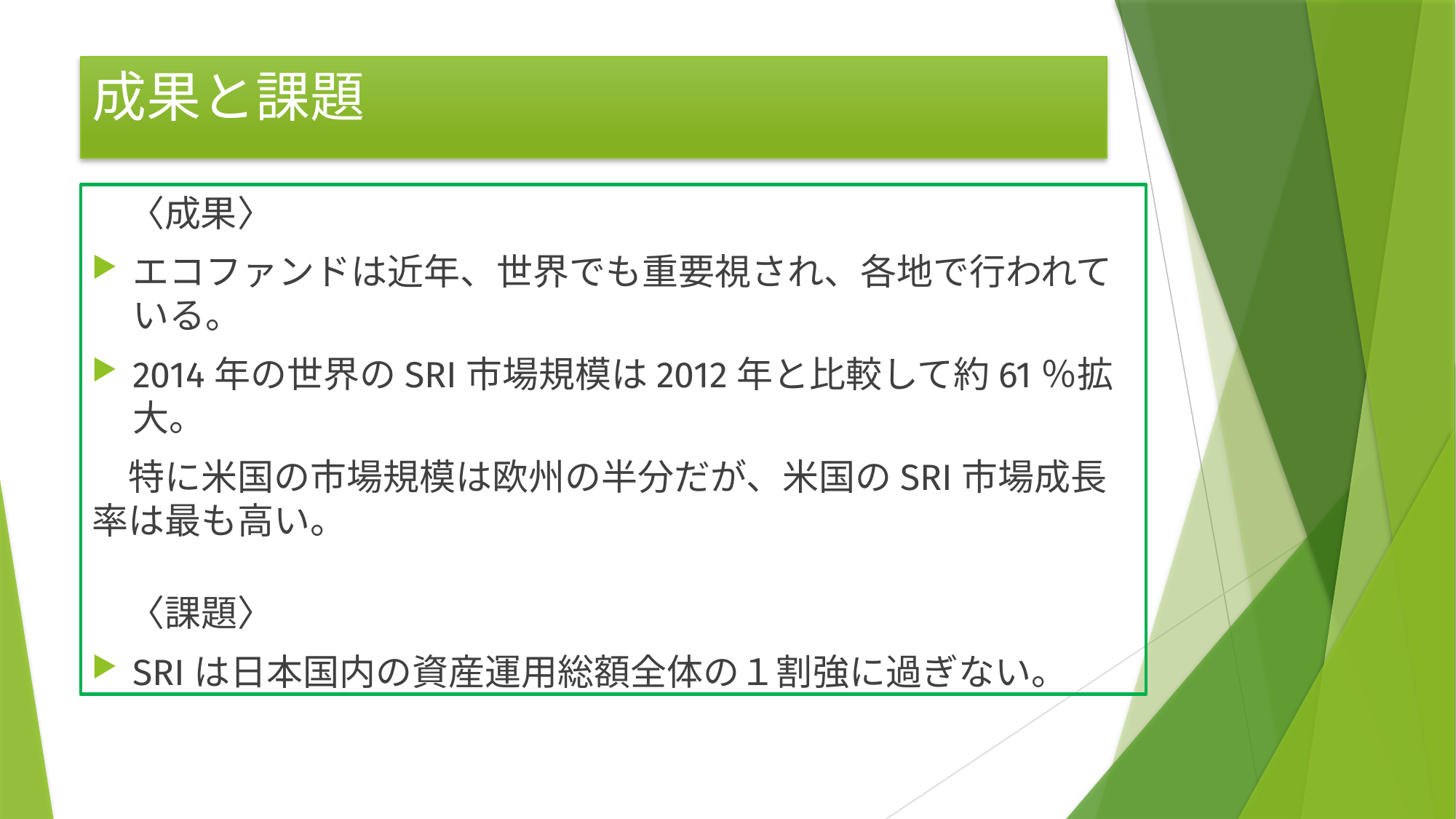

# 成果と課題
　〈成果〉
エコファンドは近年、世界でも重要視され、各地で行われている。
2014年の世界のSRI市場規模は2012年と比較して約61％拡大。
　特に米国の市場規模は欧州の半分だが、米国のSRI市場成長率は最も高い。

　〈課題〉
SRIは日本国内の資産運用総額全体の１割強に過ぎない。